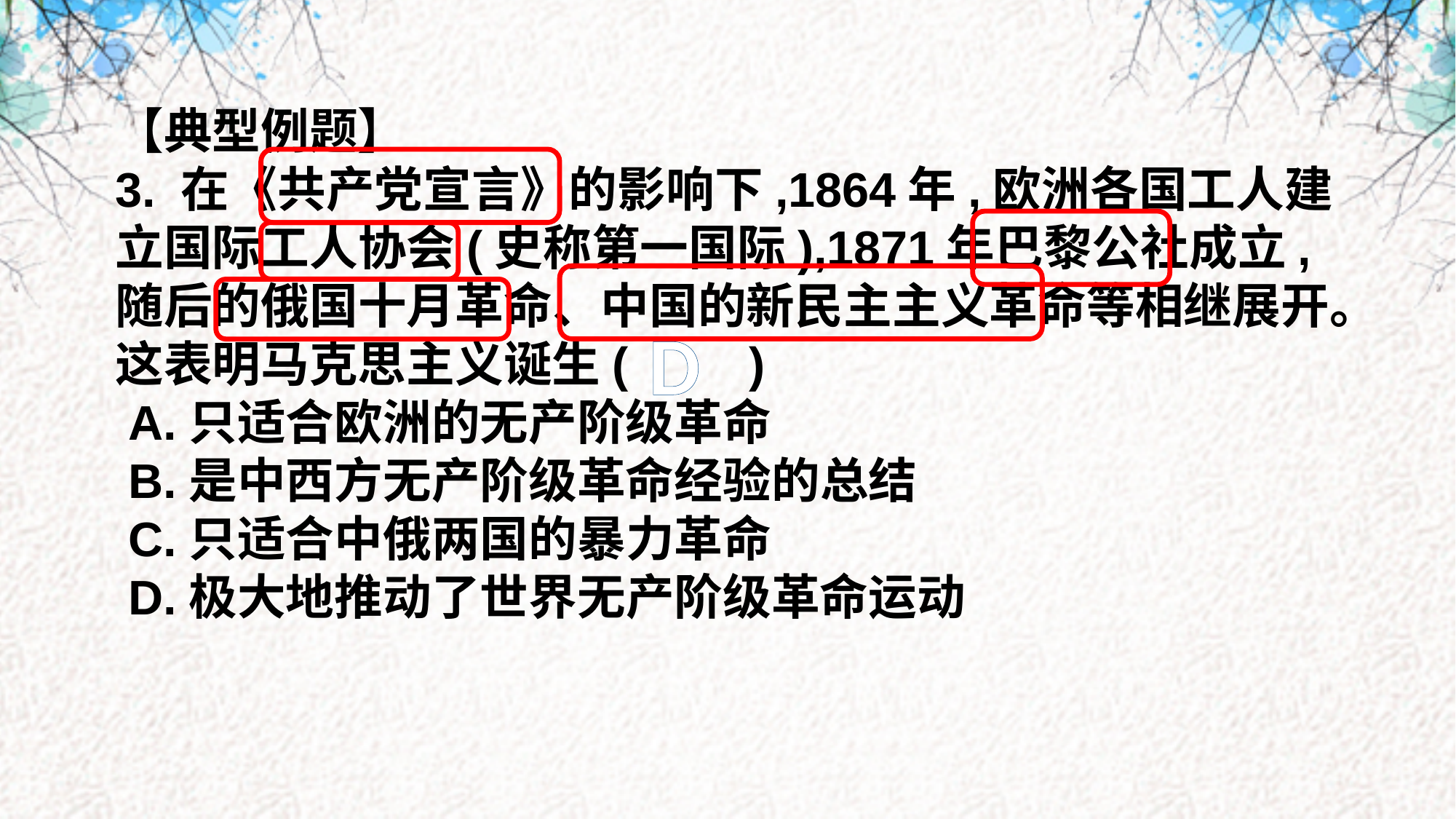

【典型例题】
3. 在《共产党宣言》的影响下,1864年,欧洲各国工人建立国际工人协会(史称第一国际),1871年巴黎公社成立,随后的俄国十月革命、中国的新民主主义革命等相继展开。这表明马克思主义诞生(　　)
 A.只适合欧洲的无产阶级革命
 B.是中西方无产阶级革命经验的总结
 C.只适合中俄两国的暴力革命
 D.极大地推动了世界无产阶级革命运动

D